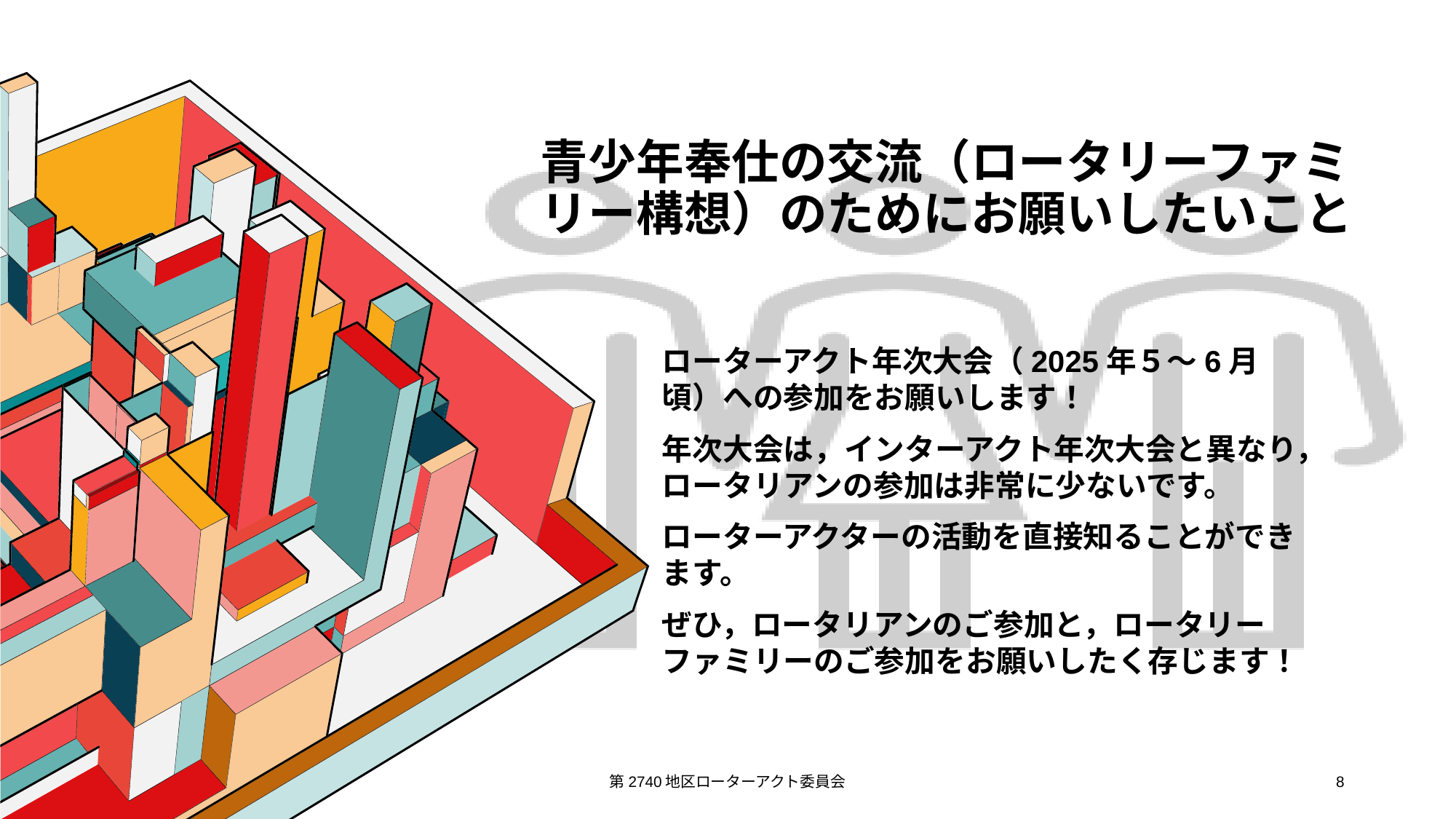

# 青少年奉仕の交流（ロータリーファミリー構想）のためにお願いしたいこと
ローターアクト年次大会（2025年５～6月頃）への参加をお願いします！
年次大会は，インターアクト年次大会と異なり，ロータリアンの参加は非常に少ないです。
ローターアクターの活動を直接知ることができます。
ぜひ，ロータリアンのご参加と，ロータリーファミリーのご参加をお願いしたく存じます！
第2740地区ローターアクト委員会
8